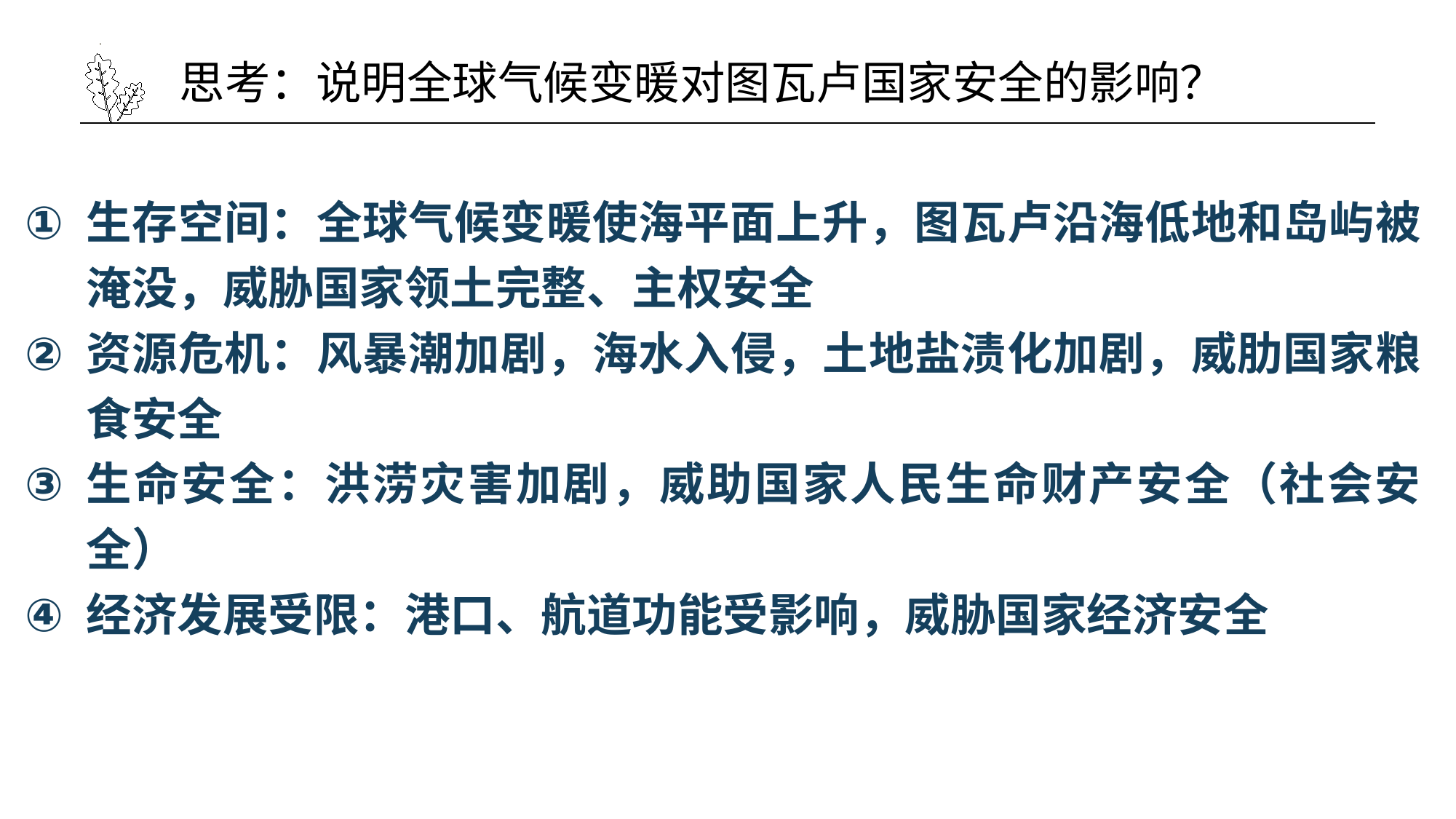

思考：说明全球气候变暖对图瓦卢国家安全的影响？
生存空间：全球气候变暖使海平面上升，图瓦卢沿海低地和岛屿被淹没，威胁国家领土完整、主权安全
资源危机：风暴潮加剧，海水入侵，土地盐渍化加剧，威肋国家粮食安全
生命安全：洪涝灾害加剧，威助国家人民生命财产安全（社会安全）
经济发展受限：港口、航道功能受影响，威胁国家经济安全